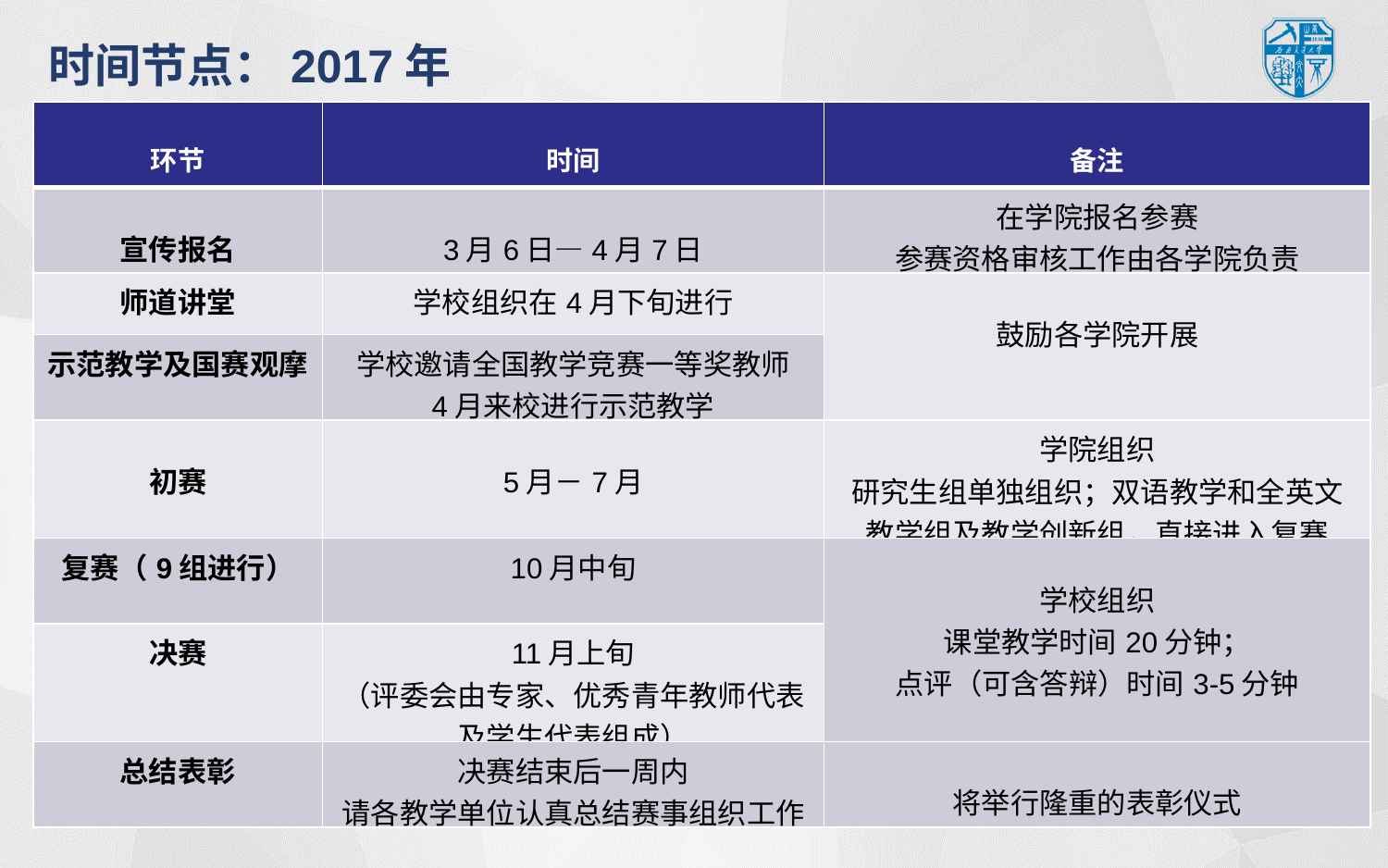

时间节点：2017年
| 环节 | 时间 | 备注 |
| --- | --- | --- |
| 宣传报名 | 3月6日—4月7日 | 在学院报名参赛 参赛资格审核工作由各学院负责 |
| 师道讲堂 | 学校组织在4月下旬进行 | 鼓励各学院开展 |
| 示范教学及国赛观摩 | 学校邀请全国教学竞赛一等奖教师 4月来校进行示范教学 |  |
| 初赛 | 5月－7月 | 学院组织 研究生组单独组织；双语教学和全英文教学组及教学创新组，直接进入复赛 |
| 复赛（9组进行） | 10月中旬 | 学校组织 课堂教学时间20分钟； 点评（可含答辩）时间3-5分钟 |
| 决赛 | 11月上旬 （评委会由专家、优秀青年教师代表及学生代表组成） |  |
| 总结表彰 | 决赛结束后一周内 请各教学单位认真总结赛事组织工作 | 将举行隆重的表彰仪式 |